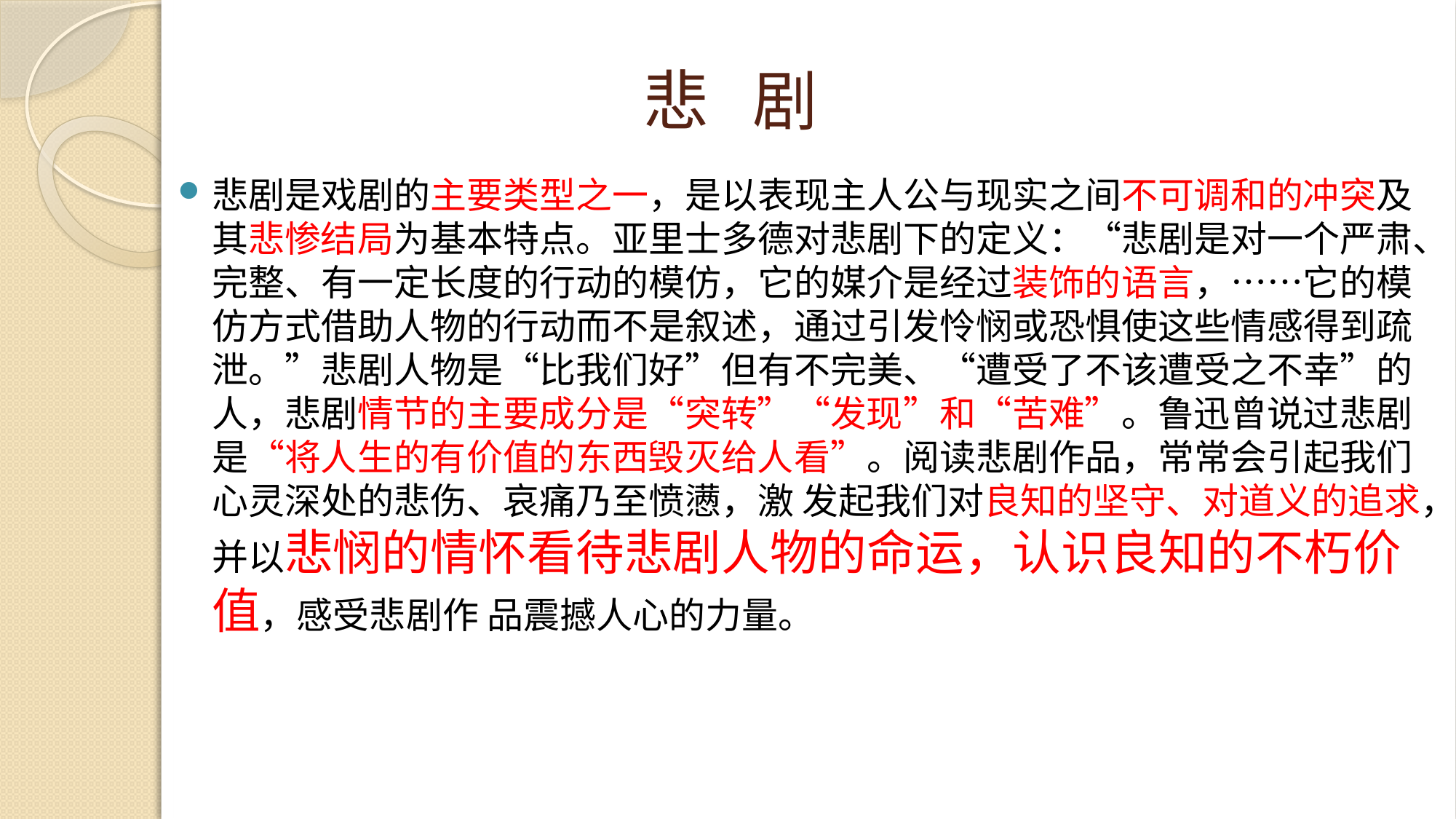

# 悲   剧
悲剧是戏剧的主要类型之一，是以表现主人公与现实之间不可调和的冲突及其悲惨结局为基本特点。亚里士多德对悲剧下的定义：“悲剧是对一个严肃、完整、有一定长度的行动的模仿，它的媒介是经过装饰的语言，……它的模仿方式借助人物的行动而不是叙述，通过引发怜悯或恐惧使这些情感得到疏泄。”悲剧人物是“比我们好”但有不完美、“遭受了不该遭受之不幸”的人，悲剧情节的主要成分是“突转”“发现”和“苦难”。鲁迅曾说过悲剧是“将人生的有价值的东西毁灭给人看”。阅读悲剧作品，常常会引起我们心灵深处的悲伤、哀痛乃至愤懑，激 发起我们对良知的坚守、对道义的追求，并以悲悯的情怀看待悲剧人物的命运，认识良知的不朽价值，感受悲剧作 品震撼人心的力量。